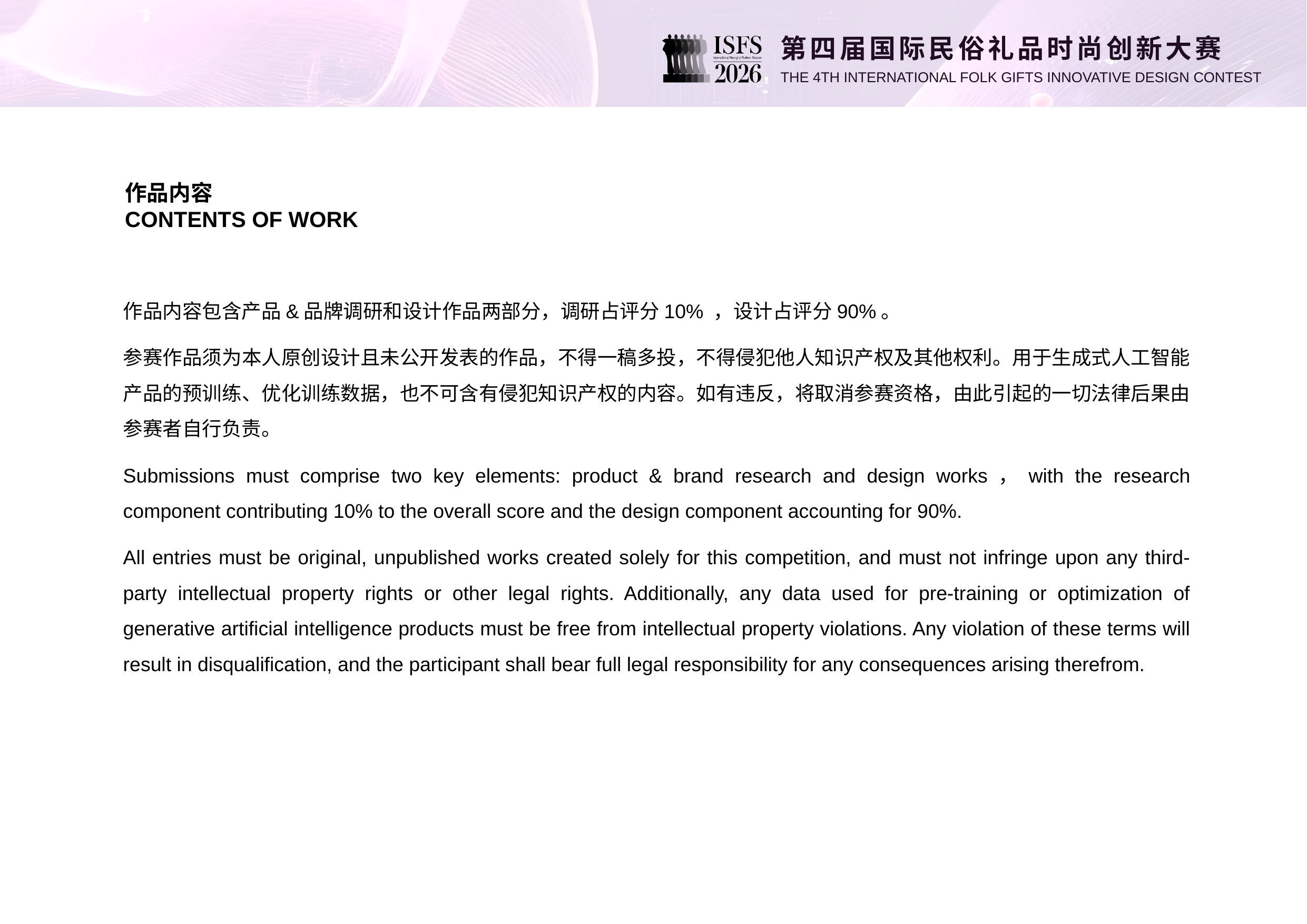

作品内容
CONTENTS OF WORK
作品内容包含产品&品牌调研和设计作品两部分，调研占评分10% ，设计占评分90%。
参赛作品须为本人原创设计且未公开发表的作品，不得一稿多投，不得侵犯他人知识产权及其他权利。用于生成式人工智能产品的预训练、优化训练数据，也不可含有侵犯知识产权的内容。如有违反，将取消参赛资格，由此引起的一切法律后果由参赛者自行负责。
Submissions must comprise two key elements: product & brand research and design works，with the research component contributing 10% to the overall score and the design component accounting for 90%.
All entries must be original, unpublished works created solely for this competition, and must not infringe upon any third-party intellectual property rights or other legal rights. Additionally, any data used for pre-training or optimization of generative artificial intelligence products must be free from intellectual property violations. Any violation of these terms will result in disqualification, and the participant shall bear full legal responsibility for any consequences arising therefrom.